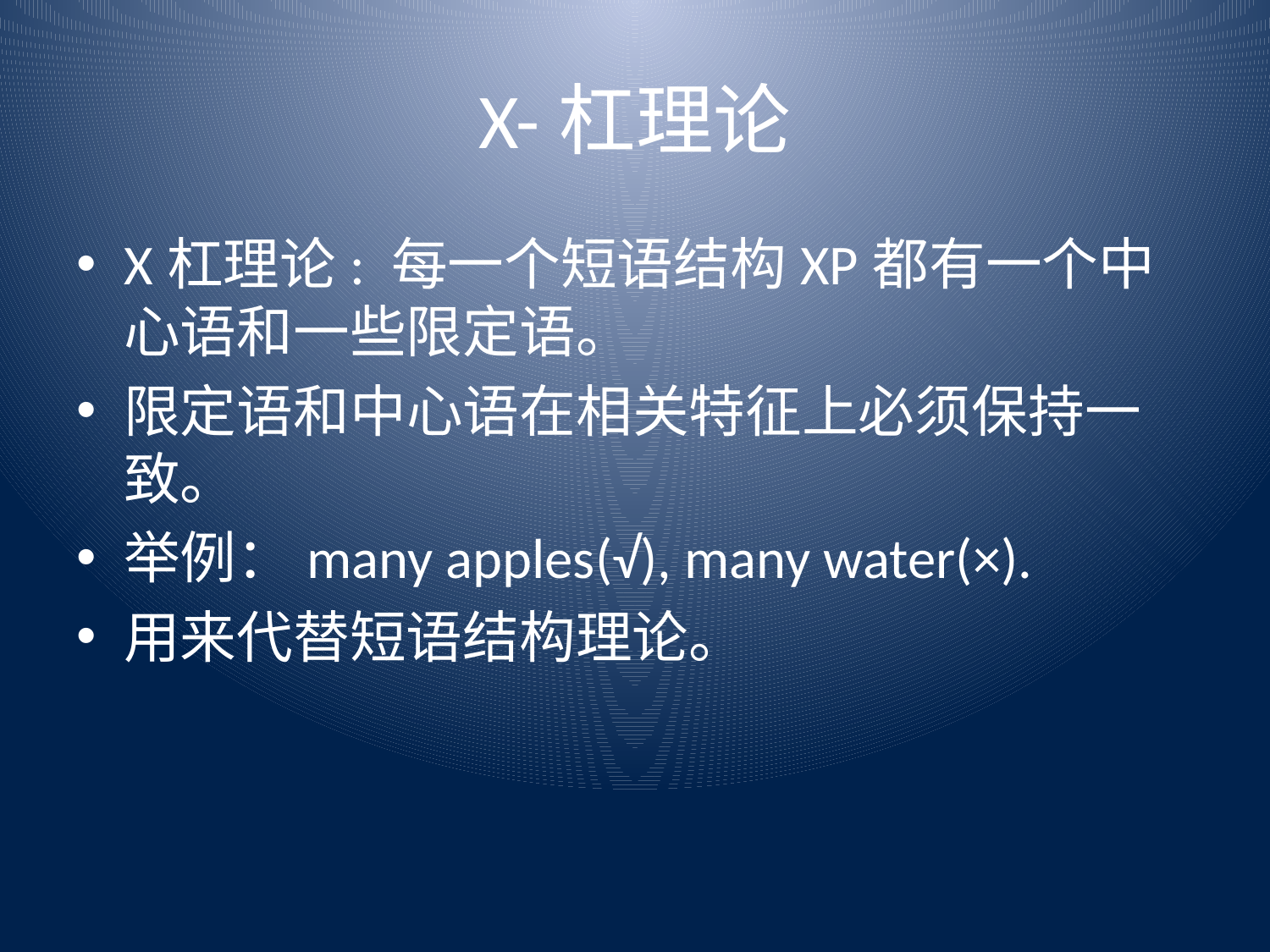

# X-杠理论
X杠理论: 每一个短语结构XP都有一个中心语和一些限定语。
限定语和中心语在相关特征上必须保持一致。
举例：many apples(√), many water(×).
用来代替短语结构理论。